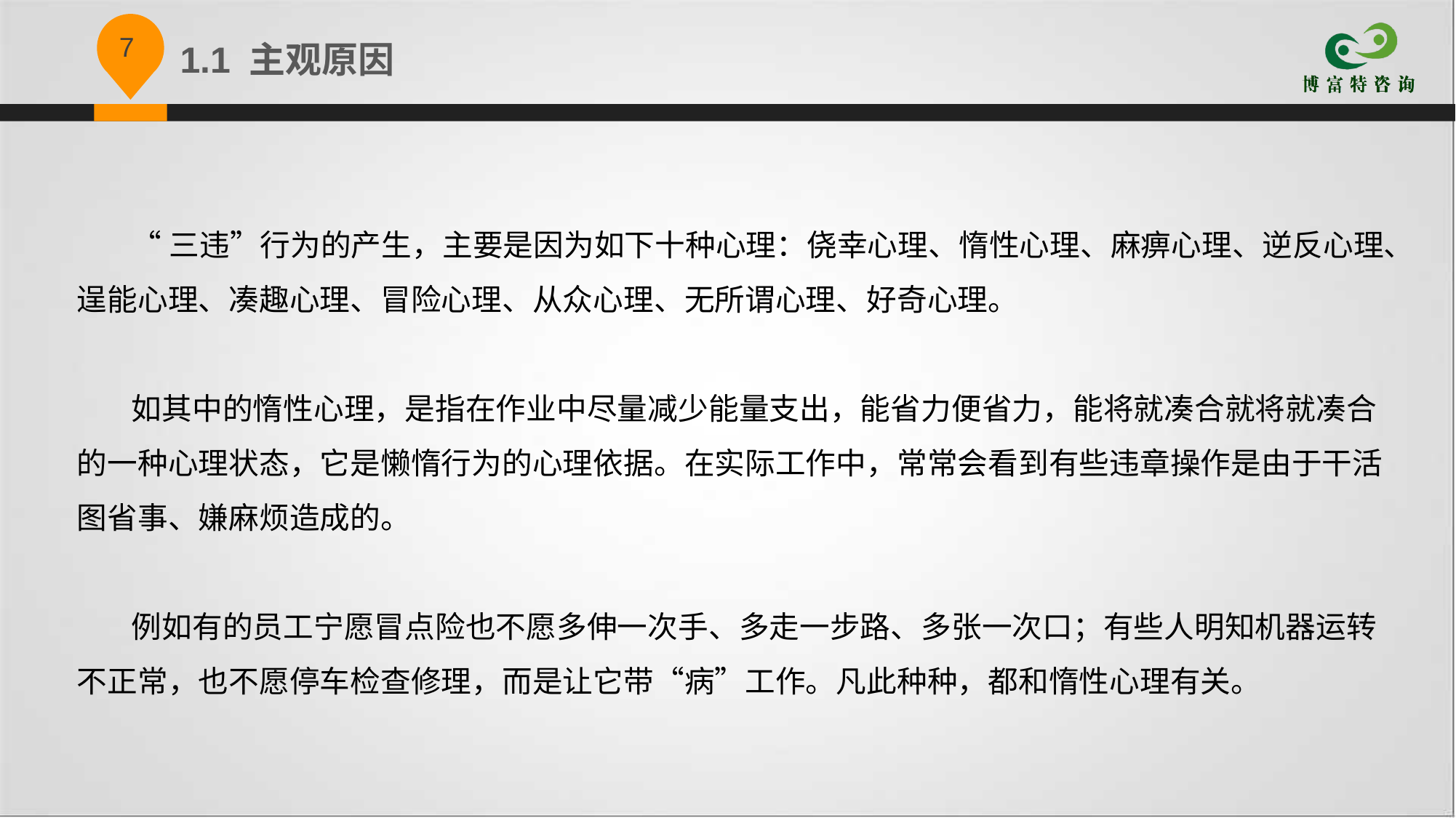

1.1 主观原因
“三违”行为的产生，主要是因为如下十种心理：侥幸心理、惰性心理、麻痹心理、逆反心理、逞能心理、凑趣心理、冒险心理、从众心理、无所谓心理、好奇心理。

如其中的惰性心理，是指在作业中尽量减少能量支出，能省力便省力，能将就凑合就将就凑合的一种心理状态，它是懒惰行为的心理依据。在实际工作中，常常会看到有些违章操作是由于干活图省事、嫌麻烦造成的。

例如有的员工宁愿冒点险也不愿多伸一次手、多走一步路、多张一次口；有些人明知机器运转不正常，也不愿停车检查修理，而是让它带“病”工作。凡此种种，都和惰性心理有关。